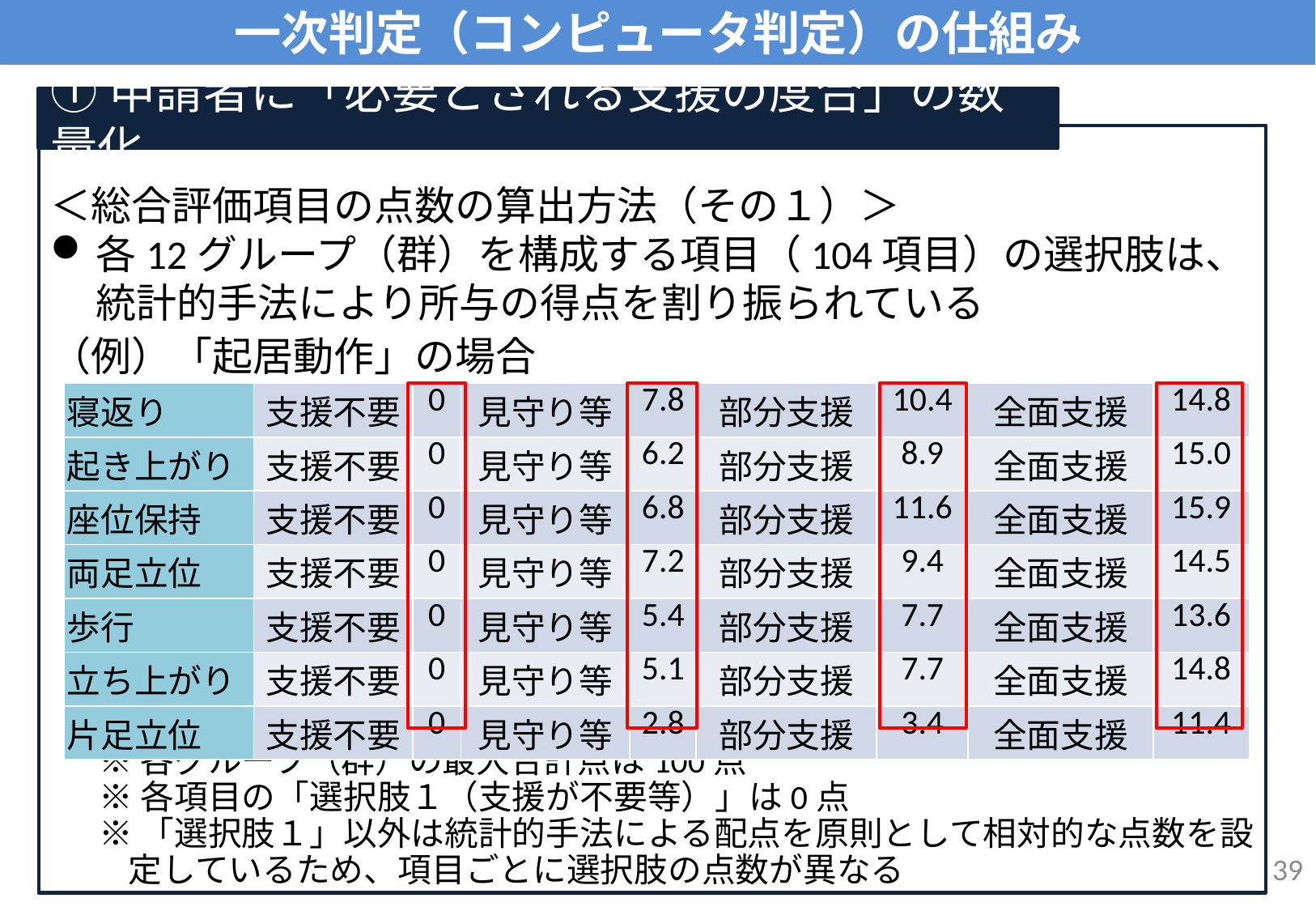

# 一次判定（コンピュータ判定）の仕組み
①申請者に「必要とされる支援の度合」の数量化

＜総合評価項目の点数の算出方法（その１）＞
各12グループ（群）を構成する項目（104項目）の選択肢は、統計的手法により所与の得点を割り振られている
（例）「起居動作」の場合

※各グループ（群）の最大合計点は100点
※各項目の「選択肢１（支援が不要等）」は0点
※「選択肢１」以外は統計的手法による配点を原則として相対的な点数を設定しているため、項目ごとに選択肢の点数が異なる
| 寝返り | 支援不要 | 0 | 見守り等 | 7.8 | 部分支援 | 10.4 | 全面支援 | 14.8 |
| --- | --- | --- | --- | --- | --- | --- | --- | --- |
| 起き上がり | 支援不要 | 0 | 見守り等 | 6.2 | 部分支援 | 8.9 | 全面支援 | 15.0 |
| 座位保持 | 支援不要 | 0 | 見守り等 | 6.8 | 部分支援 | 11.6 | 全面支援 | 15.9 |
| 両足立位 | 支援不要 | 0 | 見守り等 | 7.2 | 部分支援 | 9.4 | 全面支援 | 14.5 |
| 歩行 | 支援不要 | 0 | 見守り等 | 5.4 | 部分支援 | 7.7 | 全面支援 | 13.6 |
| 立ち上がり | 支援不要 | 0 | 見守り等 | 5.1 | 部分支援 | 7.7 | 全面支援 | 14.8 |
| 片足立位 | 支援不要 | 0 | 見守り等 | 2.8 | 部分支援 | 3.4 | 全面支援 | 11.4 |

39